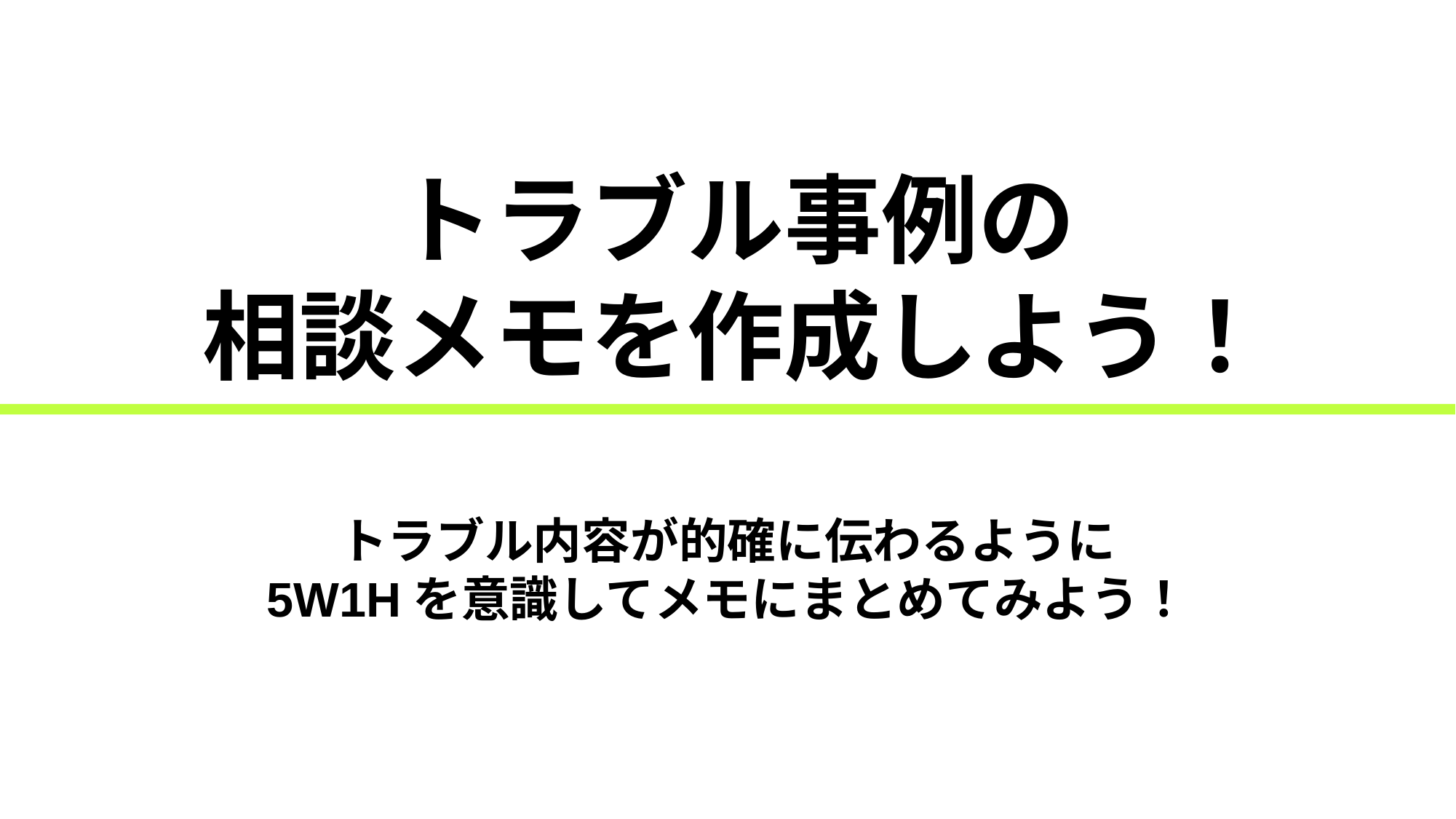

トラブル事例の
相談メモを作成しよう！

トラブル内容が的確に伝わるように
5W1Hを意識してメモにまとめてみよう！